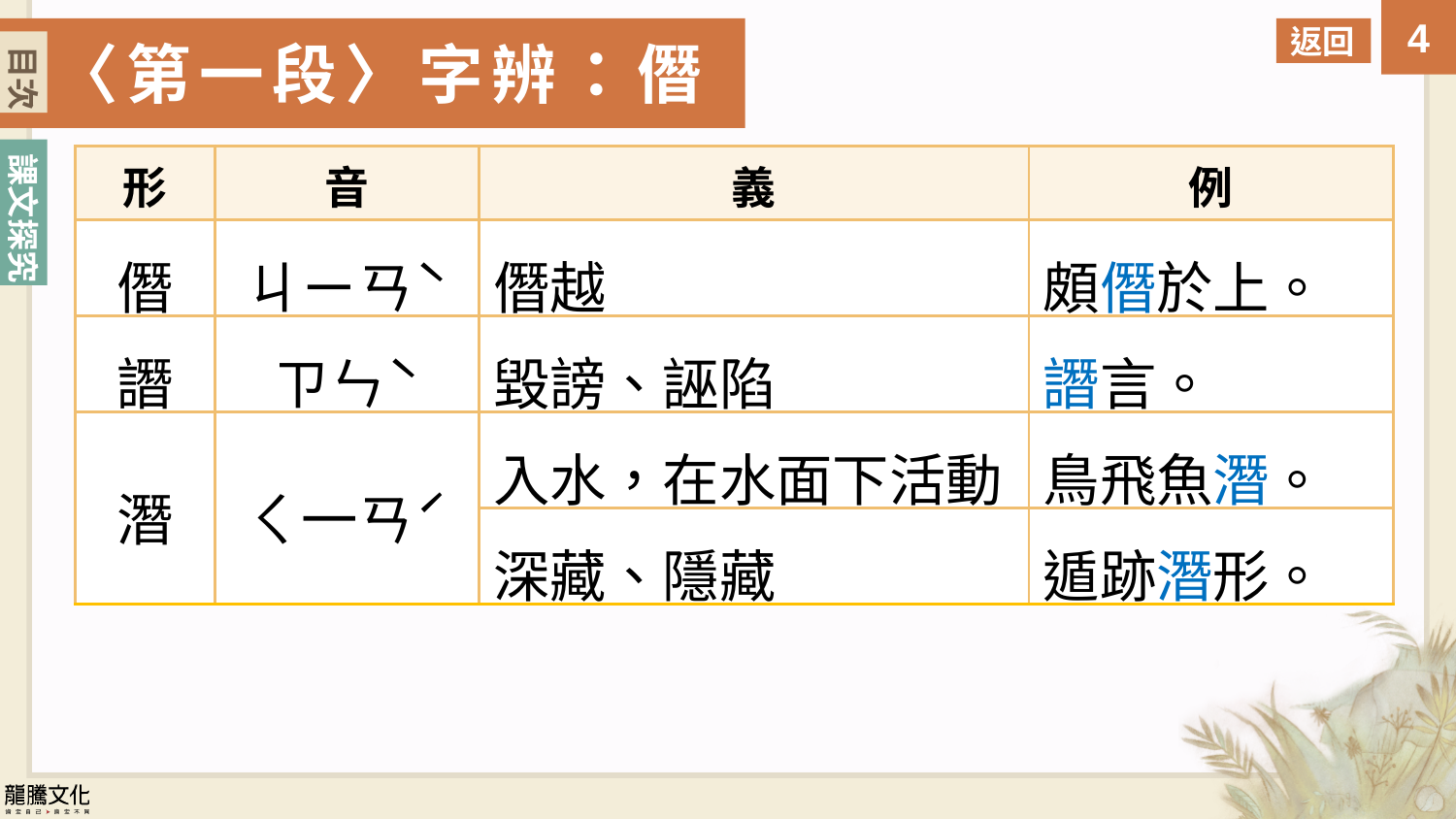

返回
〈第一段〉字辨：僭
目次
| 形 | 音 | 義 | 例 |
| --- | --- | --- | --- |
| 僭 | ㄐㄧㄢˋ | 僭越 | 頗僭於上。 |
| 譖 | ㄗㄣˋ | 毀謗、誣陷 | 譖言。 |
| 潛 | ㄑ一ㄢˊ | 入水，在水面下活動 | 鳥飛魚潛。 |
|  |  | 深藏、隱藏 | 遁跡潛形。 |